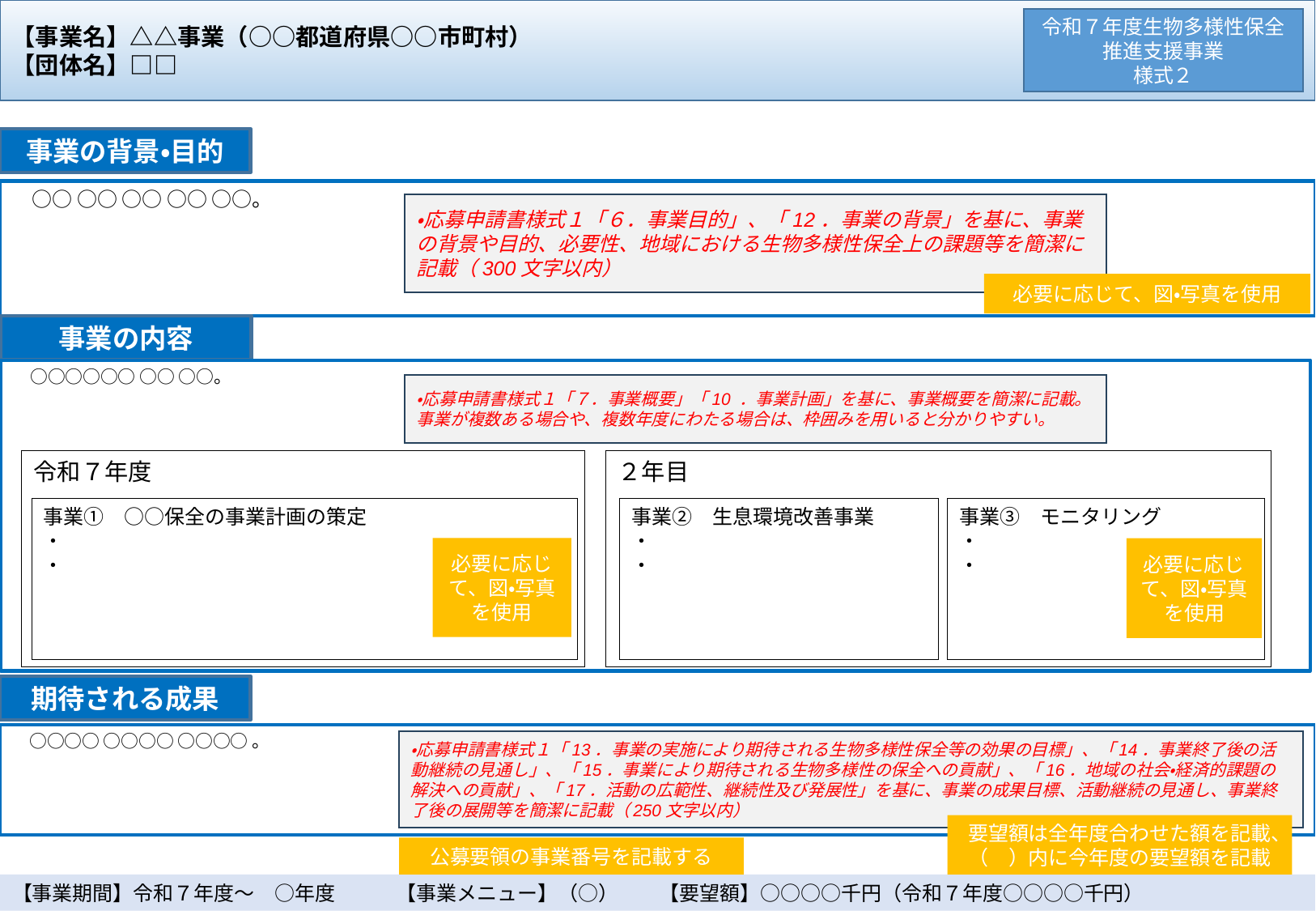

【事業名】△△事業（○○都道府県○○市町村）
【団体名】□□
令和７年度生物多様性保全推進支援事業
様式２
事業の背景・目的
　○○ ○○ ○○ ○○ ○○。
・応募申請書様式１「６．事業目的」、「12．事業の背景」を基に、事業の背景や目的、必要性、地域における生物多様性保全上の課題等を簡潔に記載（300文字以内）
必要に応じて、図・写真を使用
事業の内容
　○○○○○○ ○○ ○○。

・応募申請書様式１「７．事業概要」「10 ．事業計画」を基に、事業概要を簡潔に記載。事業が複数ある場合や、複数年度にわたる場合は、枠囲みを用いると分かりやすい。
２年目

令和７年度

事業②　生息環境改善事業
・
・

事業③　モニタリング
・
・

事業①　○○保全の事業計画の策定
・
・

必要に応じて、図・写真を使用
必要に応じて、図・写真を使用
期待される成果
　○○○○ ○○○○ ○○○○ 。

・応募申請書様式１「13．事業の実施により期待される生物多様性保全等の効果の目標」、「14．事業終了後の活動継続の見通し」、「15．事業により期待される生物多様性の保全への貢献」、「16．地域の社会・経済的課題の解決への貢献」、「17．活動の広範性、継続性及び発展性」を基に、事業の成果目標、活動継続の見通し、事業終了後の展開等を簡潔に記載（250文字以内）
要望額は全年度合わせた額を記載、（　）内に今年度の要望額を記載
公募要領の事業番号を記載する
【事業期間】令和７年度～　○年度　　　【事業メニュー】（○）　　【要望額】○○○○千円（令和７年度○○○○千円）